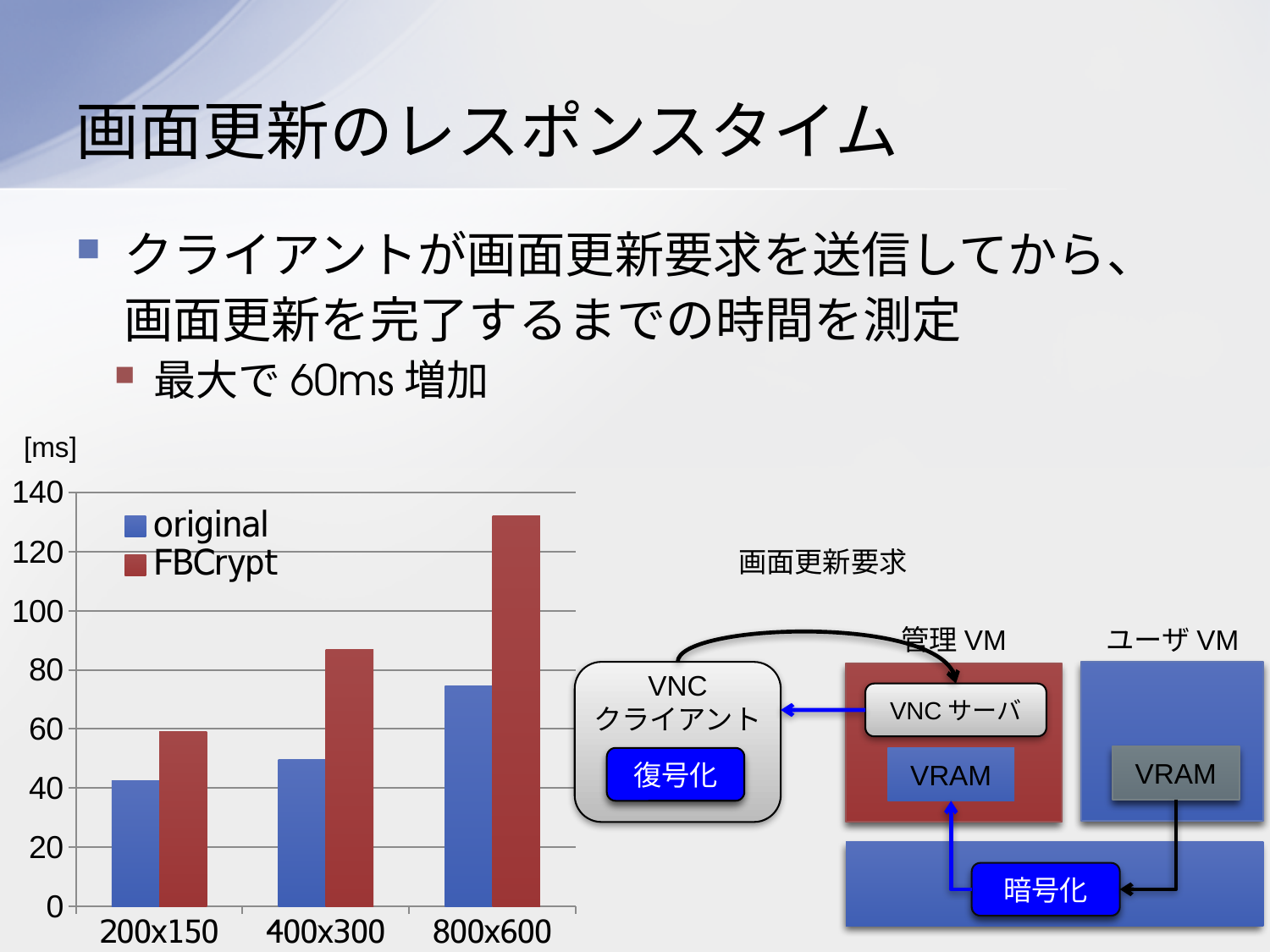

# 画面更新のレスポンスタイム
クライアントが画面更新要求を送信してから、画面更新を完了するまでの時間を測定
最大で60ms増加
[ms]

### Chart

| Category | original | FBCrypt |
|---|---|---|
| 200x150 | 42.6 | 59.0 |
| 400x300 | 49.7 | 86.8 |
| 800x600 | 74.7 | 132.0 |
画面更新要求
管理VM

VNCサーバ
ユーザVM

VNC
クライアント
VRAM
復号化
VRAM

暗号化